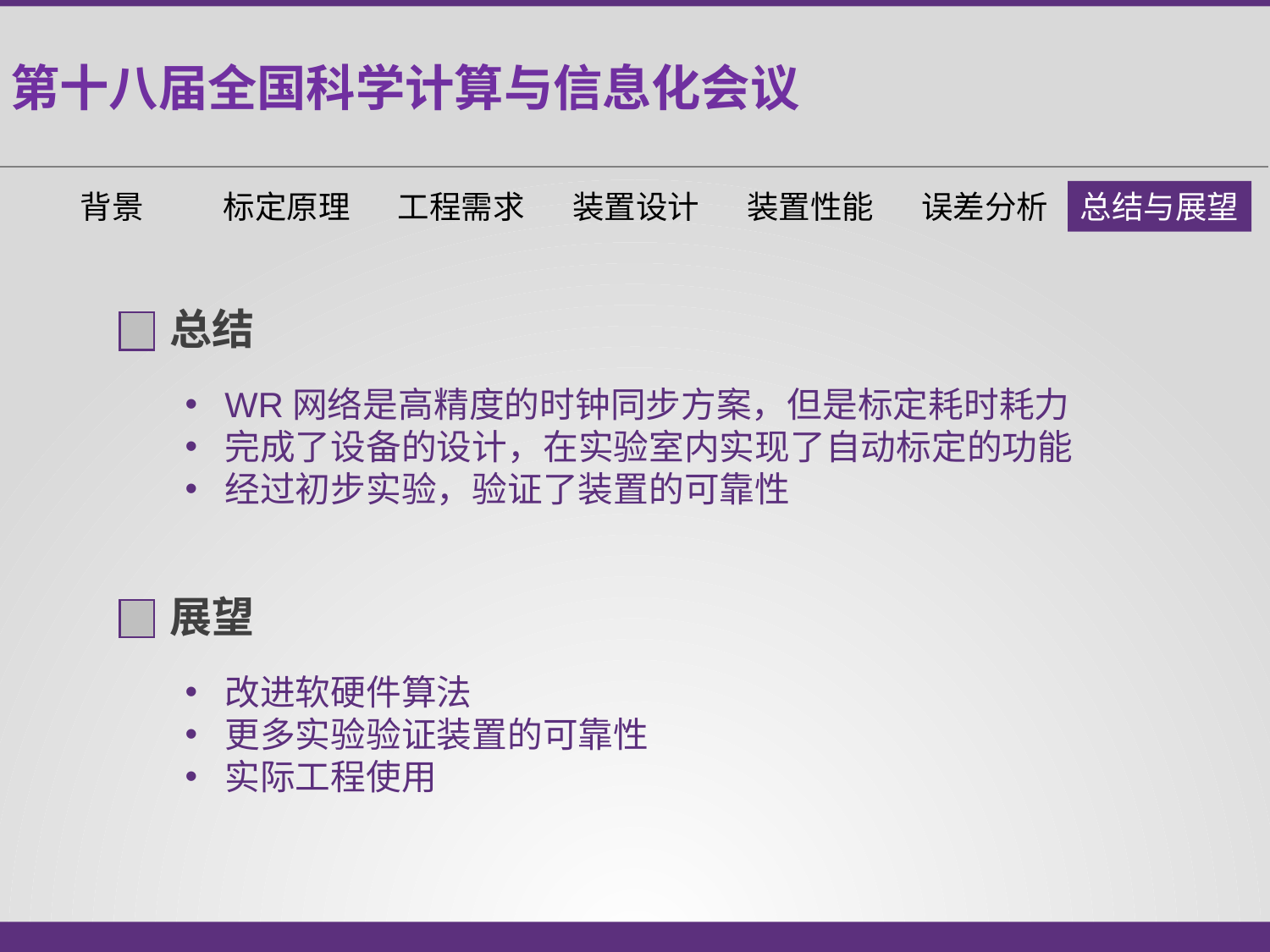

第十八届全国科学计算与信息化会议
背景
标定原理
工程需求
装置设计
装置性能
误差分析
总结与展望
总结

WR网络是高精度的时钟同步方案，但是标定耗时耗力
完成了设备的设计，在实验室内实现了自动标定的功能
经过初步实验，验证了装置的可靠性

展望

改进软硬件算法
更多实验验证装置的可靠性
实际工程使用